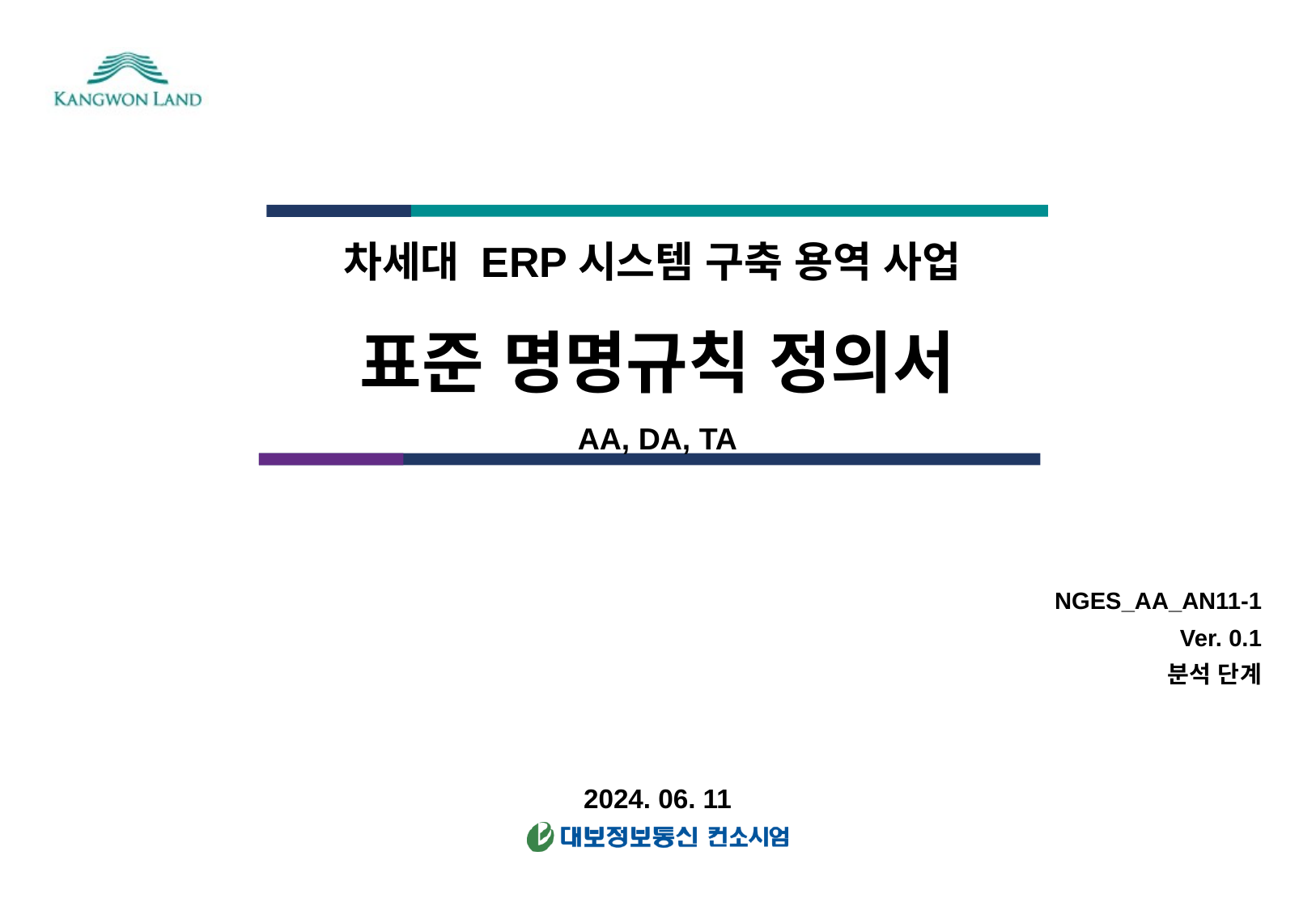

# 표준 명명규칙 정의서 AA, DA, TA
NGES_AA_AN11-1
Ver. 0.1
분석 단계
2024. 06. 11